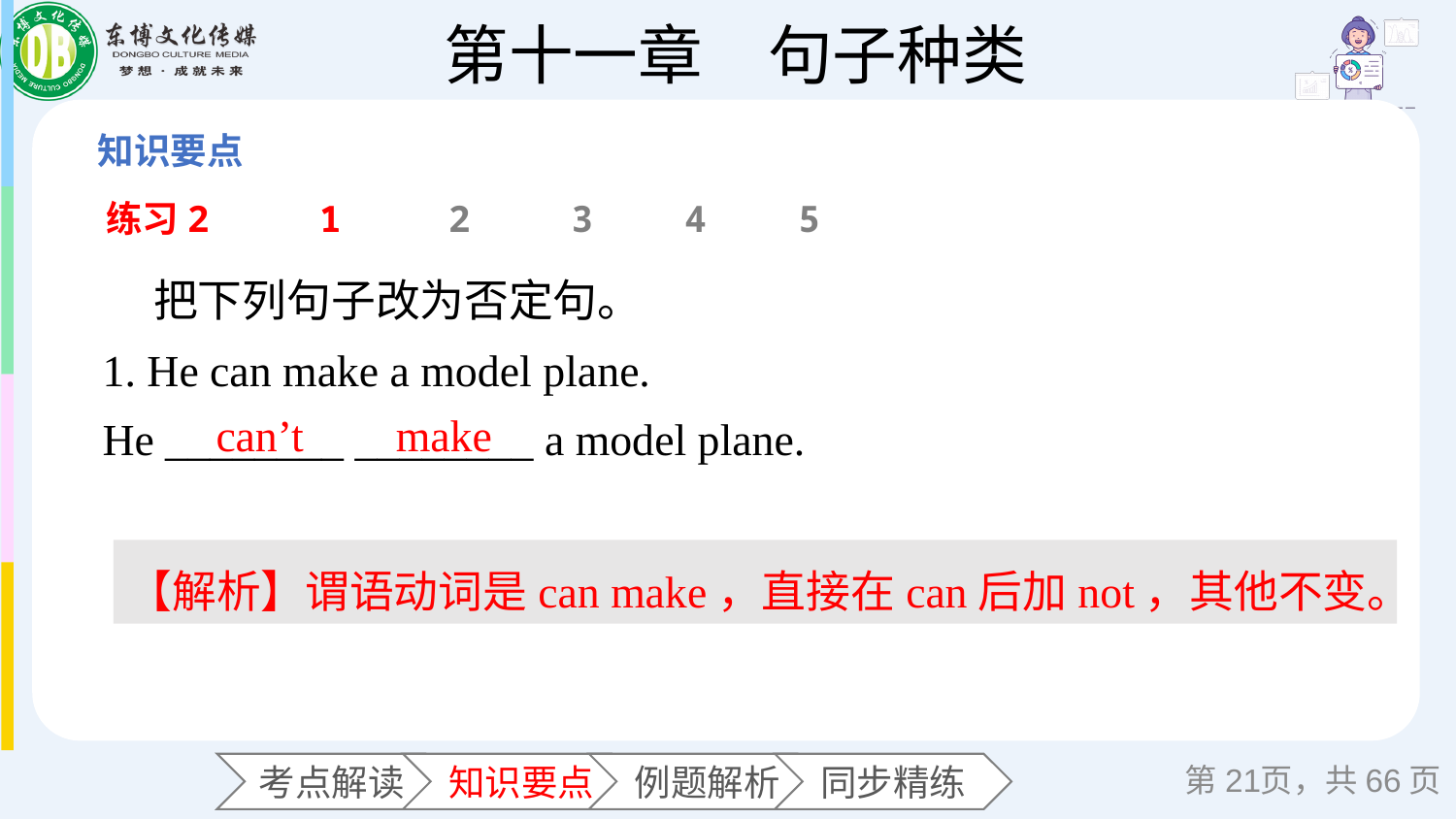

练习2
1
2
3
4
5
    把下列句子改为否定句。
1. He can make a model plane.
He ________ ________ a model plane.
can’t
make
【解析】谓语动词是can make，直接在can后加not，其他不变。
第21页，共66页